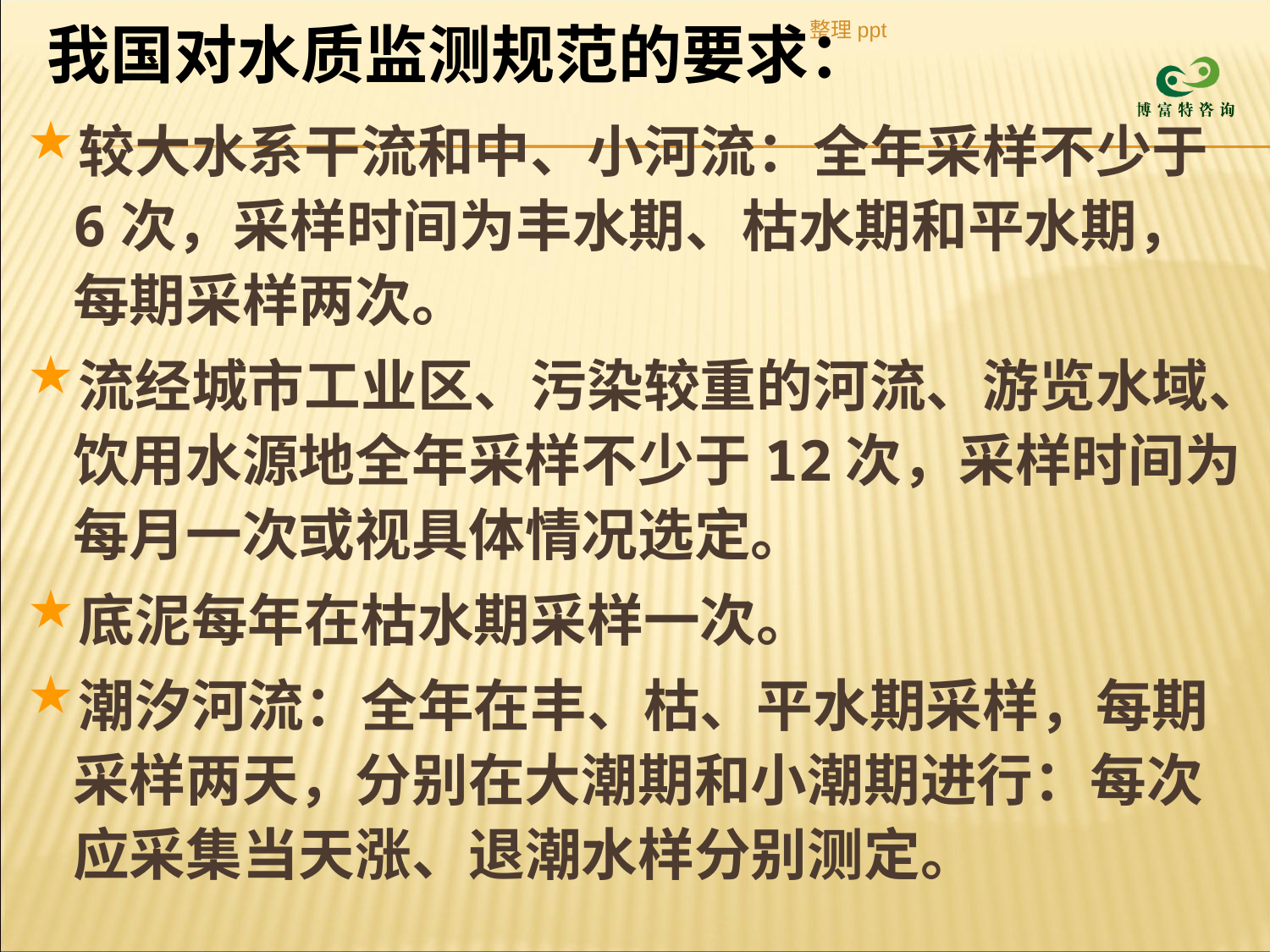

我国对水质监测规范的要求：
整理ppt
较大水系干流和中、小河流：全年采样不少于6次，采样时间为丰水期、枯水期和平水期，每期采样两次。
流经城市工业区、污染较重的河流、游览水域、饮用水源地全年采样不少于12次，采样时间为每月一次或视具体情况选定。
底泥每年在枯水期采样一次。
潮汐河流：全年在丰、枯、平水期采样，每期采样两天，分别在大潮期和小潮期进行：每次应采集当天涨、退潮水样分别测定。
35